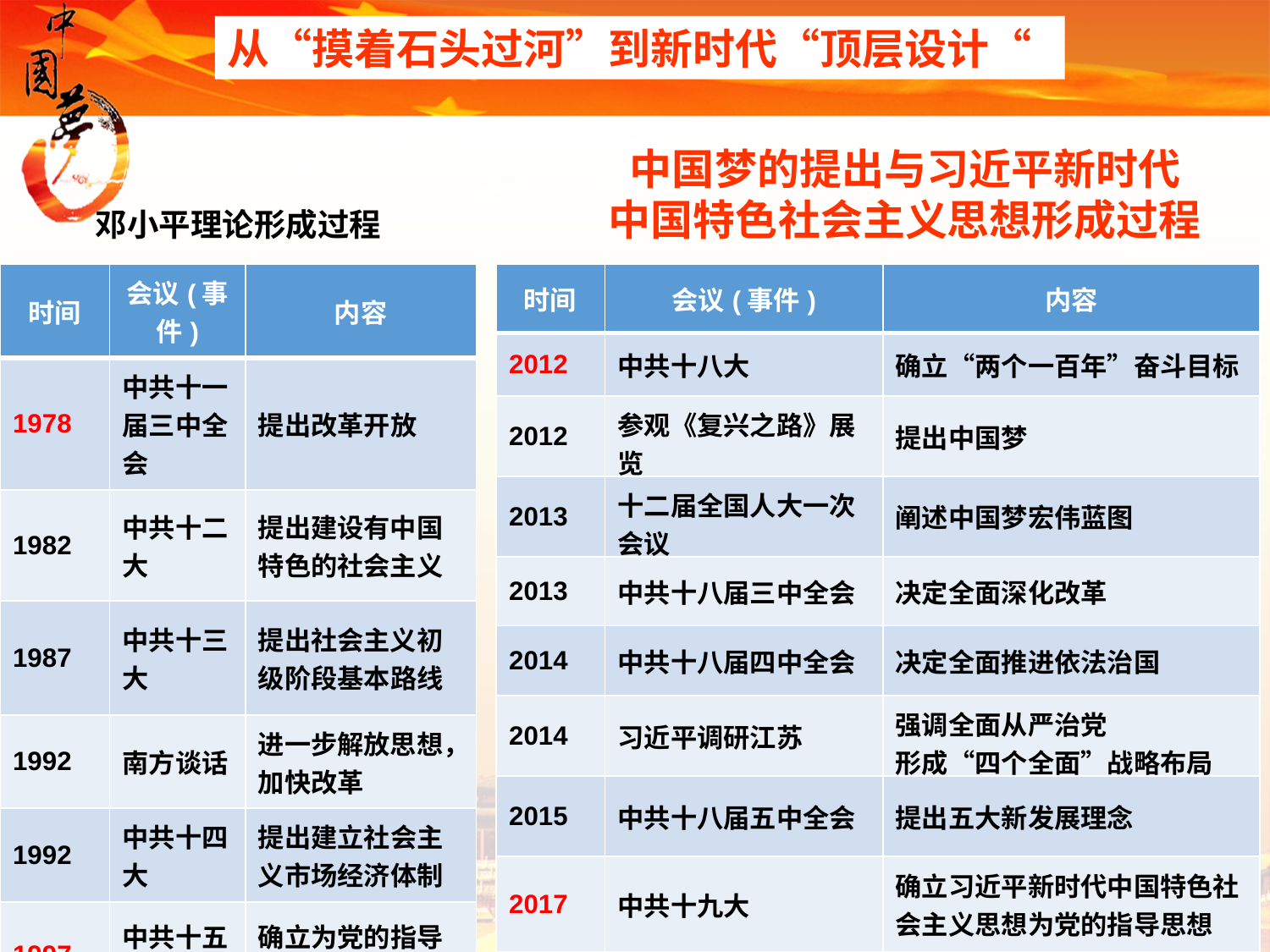

从“摸着石头过河”到新时代“顶层设计“
中国梦的提出与习近平新时代
中国特色社会主义思想形成过程
邓小平理论形成过程
| 时间 | 会议(事件) | 内容 |
| --- | --- | --- |
| 1978 | 中共十一届三中全会 | 提出改革开放 |
| 1982 | 中共十二大 | 提出建设有中国特色的社会主义 |
| 1987 | 中共十三大 | 提出社会主义初级阶段基本路线 |
| 1992 | 南方谈话 | 进一步解放思想，加快改革 |
| 1992 | 中共十四大 | 提出建立社会主义市场经济体制 |
| 1997 | 中共十五大 | 确立为党的指导思想 |
| 时间 | 会议(事件) | 内容 |
| --- | --- | --- |
| 2012 | 中共十八大 | 确立“两个一百年”奋斗目标 |
| 2012 | 参观《复兴之路》展览 | 提出中国梦 |
| 2013 | 十二届全国人大一次会议 | 阐述中国梦宏伟蓝图 |
| 2013 | 中共十八届三中全会 | 决定全面深化改革 |
| 2014 | 中共十八届四中全会 | 决定全面推进依法治国 |
| 2014 | 习近平调研江苏 | 强调全面从严治党 形成“四个全面”战略布局 |
| 2015 | 中共十八届五中全会 | 提出五大新发展理念 |
| 2017 | 中共十九大 | 确立习近平新时代中国特色社会主义思想为党的指导思想 |